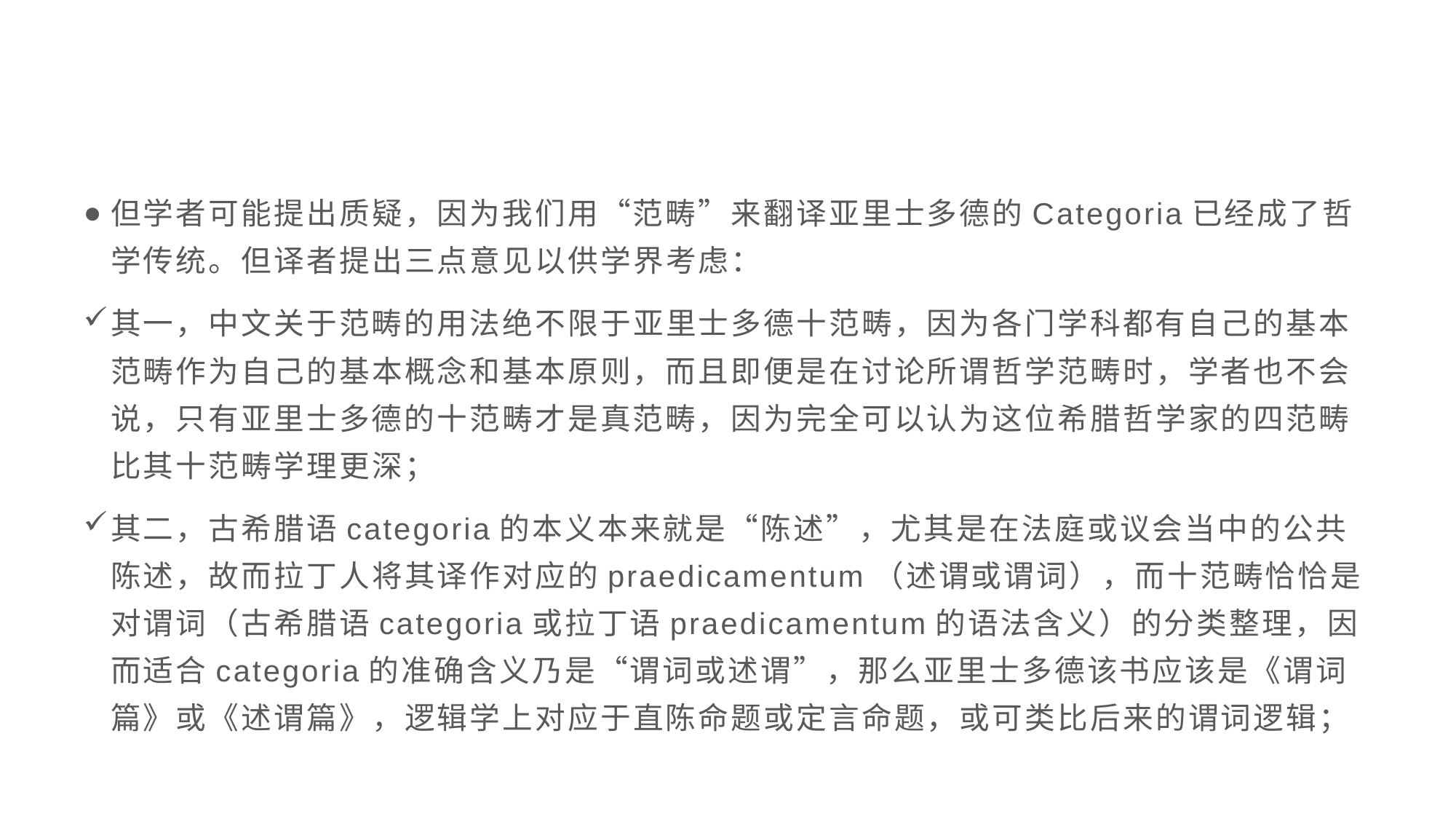

#
但学者可能提出质疑，因为我们用“范畴”来翻译亚里士多德的Categoria已经成了哲学传统。但译者提出三点意见以供学界考虑：
其一，中文关于范畴的用法绝不限于亚里士多德十范畴，因为各门学科都有自己的基本范畴作为自己的基本概念和基本原则，而且即便是在讨论所谓哲学范畴时，学者也不会说，只有亚里士多德的十范畴才是真范畴，因为完全可以认为这位希腊哲学家的四范畴比其十范畴学理更深；
其二，古希腊语categoria的本义本来就是“陈述”，尤其是在法庭或议会当中的公共陈述，故而拉丁人将其译作对应的praedicamentum（述谓或谓词），而十范畴恰恰是对谓词（古希腊语categoria或拉丁语praedicamentum的语法含义）的分类整理，因而适合categoria的准确含义乃是“谓词或述谓”，那么亚里士多德该书应该是《谓词篇》或《述谓篇》，逻辑学上对应于直陈命题或定言命题，或可类比后来的谓词逻辑；